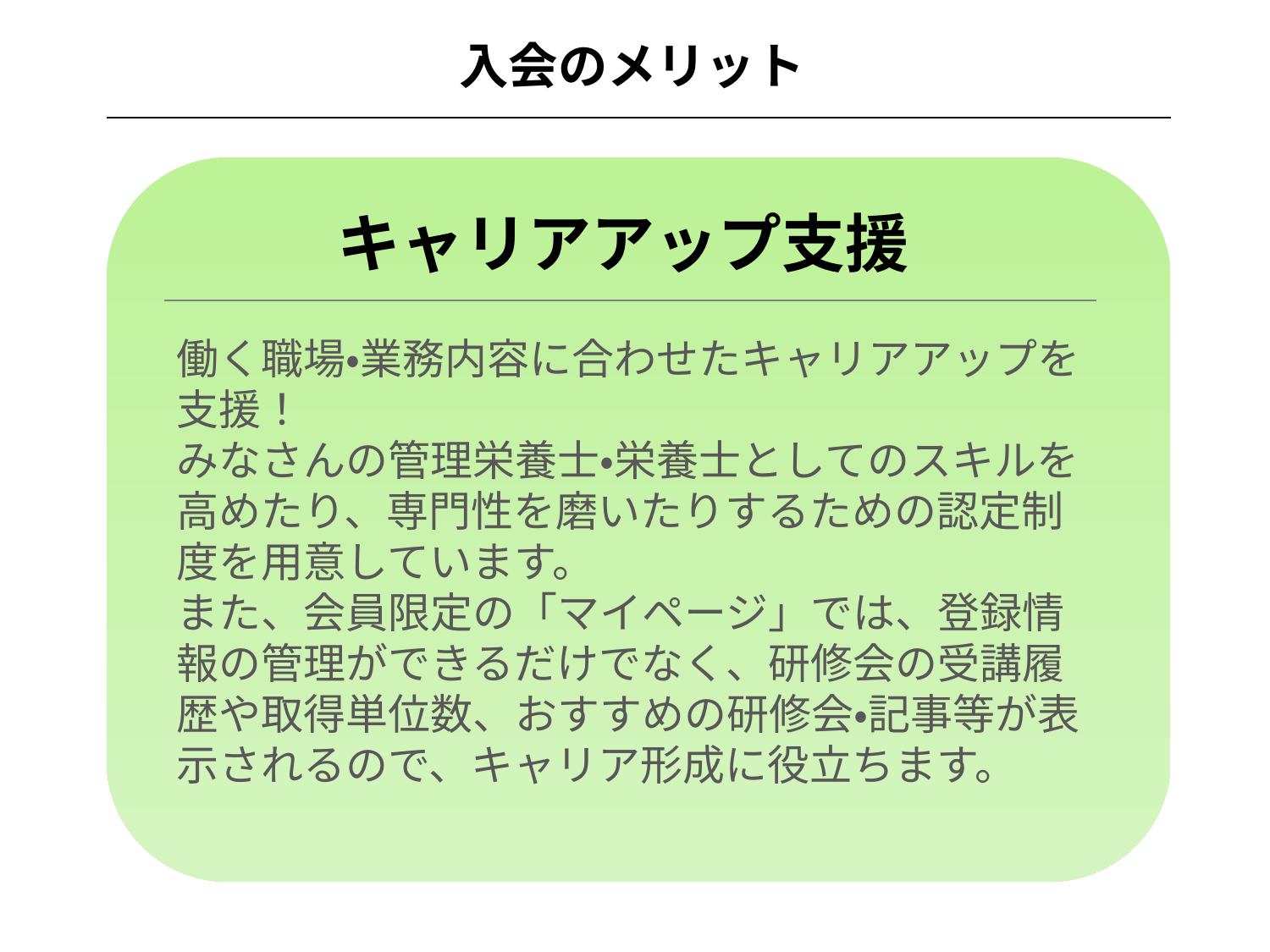

入会のメリット

キャリアアップ支援
働く職場・業務内容に合わせたキャリアアップを支援！
みなさんの管理栄養士・栄養士としてのスキルを高めたり、専門性を磨いたりするための認定制度を用意しています。
また、会員限定の「マイページ」では、登録情報の管理ができるだけでなく、研修会の受講履歴や取得単位数、おすすめの研修会・記事等が表示されるので、キャリア形成に役立ちます。